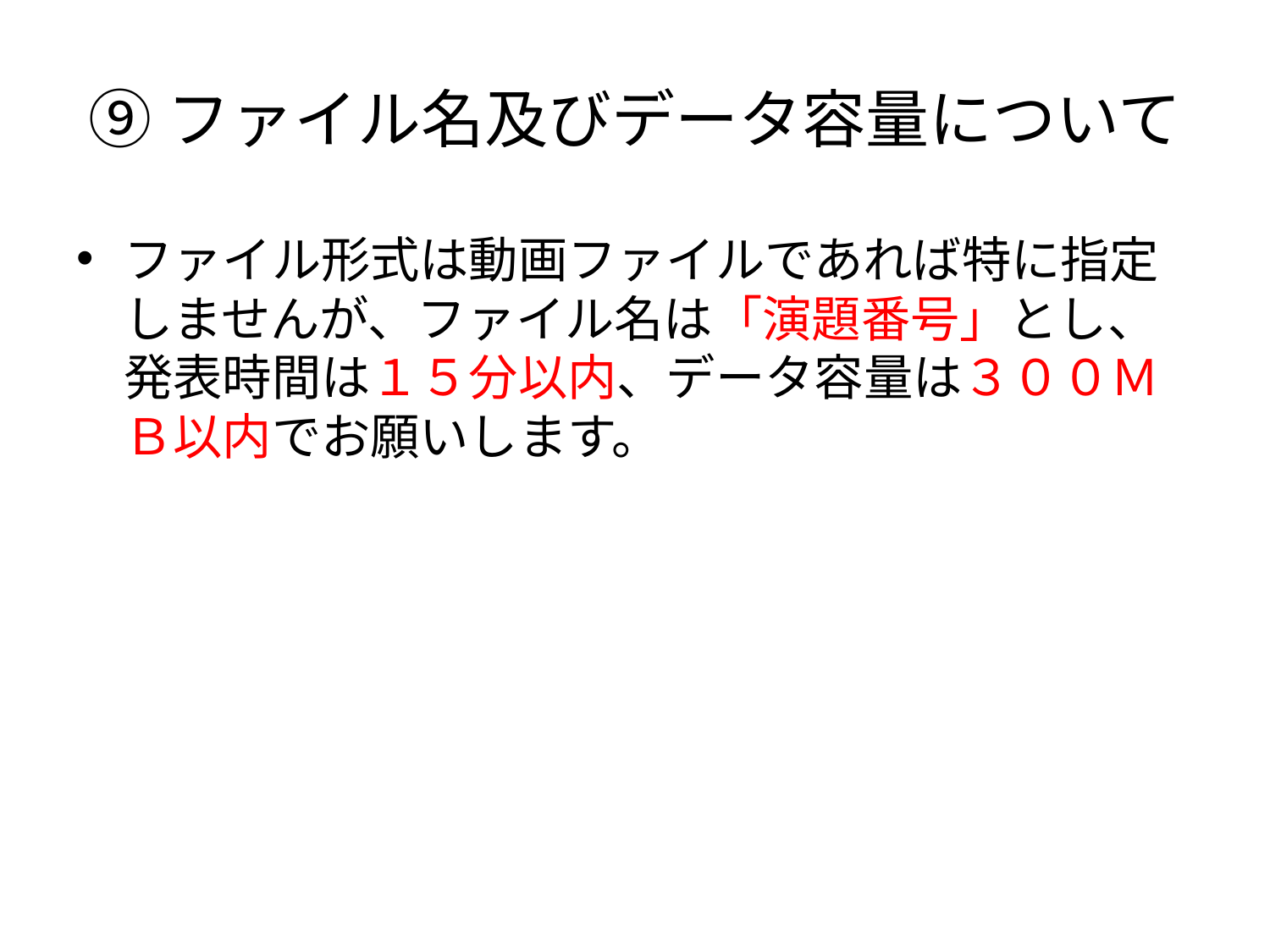

# ⑨ファイル名及びデータ容量について
ファイル形式は動画ファイルであれば特に指定しませんが、ファイル名は「演題番号」とし、発表時間は１５分以内、データ容量は３００ＭＢ以内でお願いします。